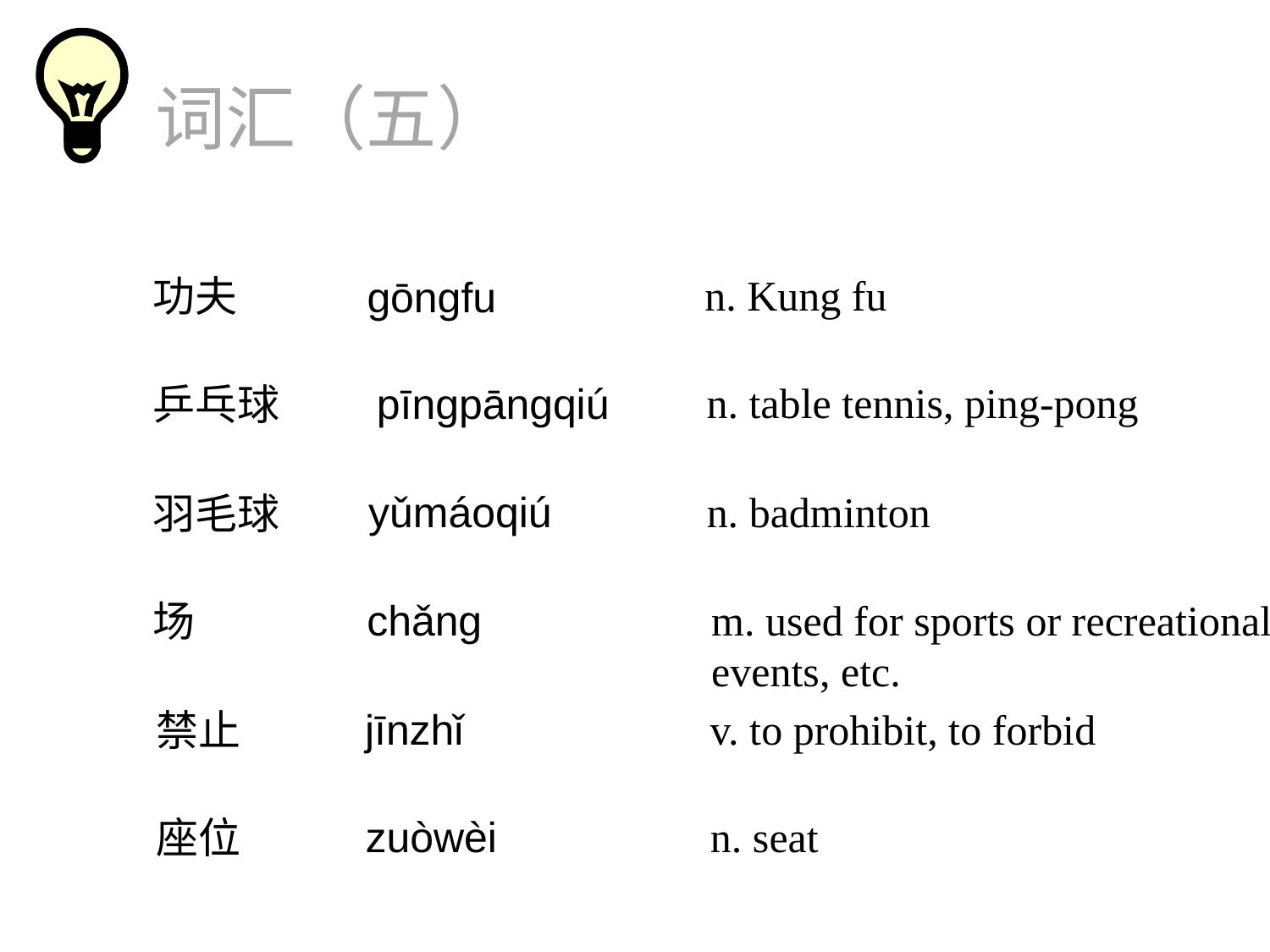

词汇（五）
n. Kung fu
功夫
gōngfu
n. table tennis, ping-pong
pīngpāngqiú
乒乓球
yǔmáoqiú
n. badminton
羽毛球
chǎng
m. used for sports or recreational
events, etc.
场
jīnzhǐ
v. to prohibit, to forbid
禁止
zuòwèi
n. seat
座位